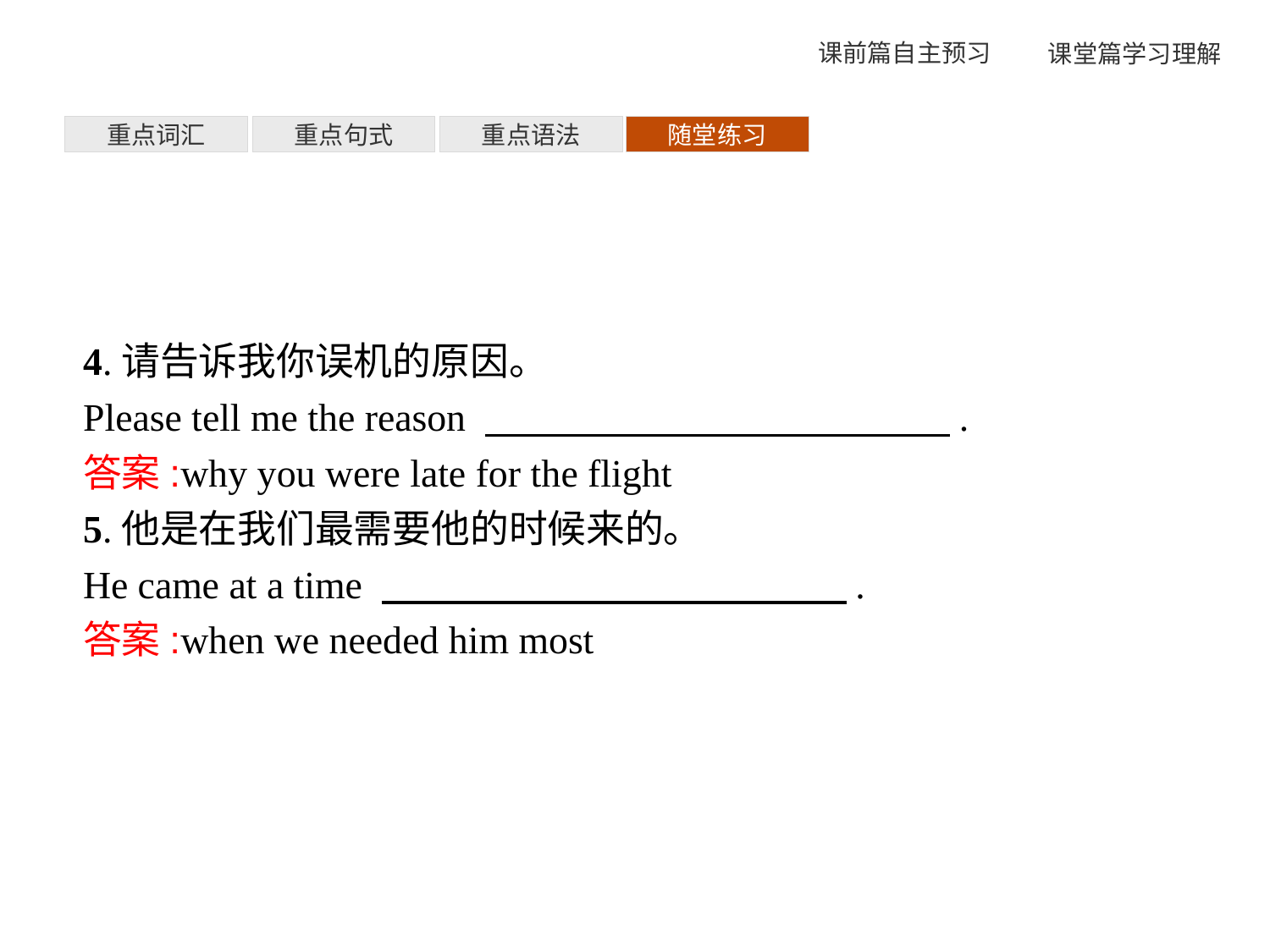

重点词汇
重点句式
重点语法
随堂练习
4.请告诉我你误机的原因。
Please tell me the reason 　　　　　　　　　　　　.
答案:why you were late for the flight
5.他是在我们最需要他的时候来的。
He came at a time 　　　　　　　　　　　　.
答案:when we needed him most